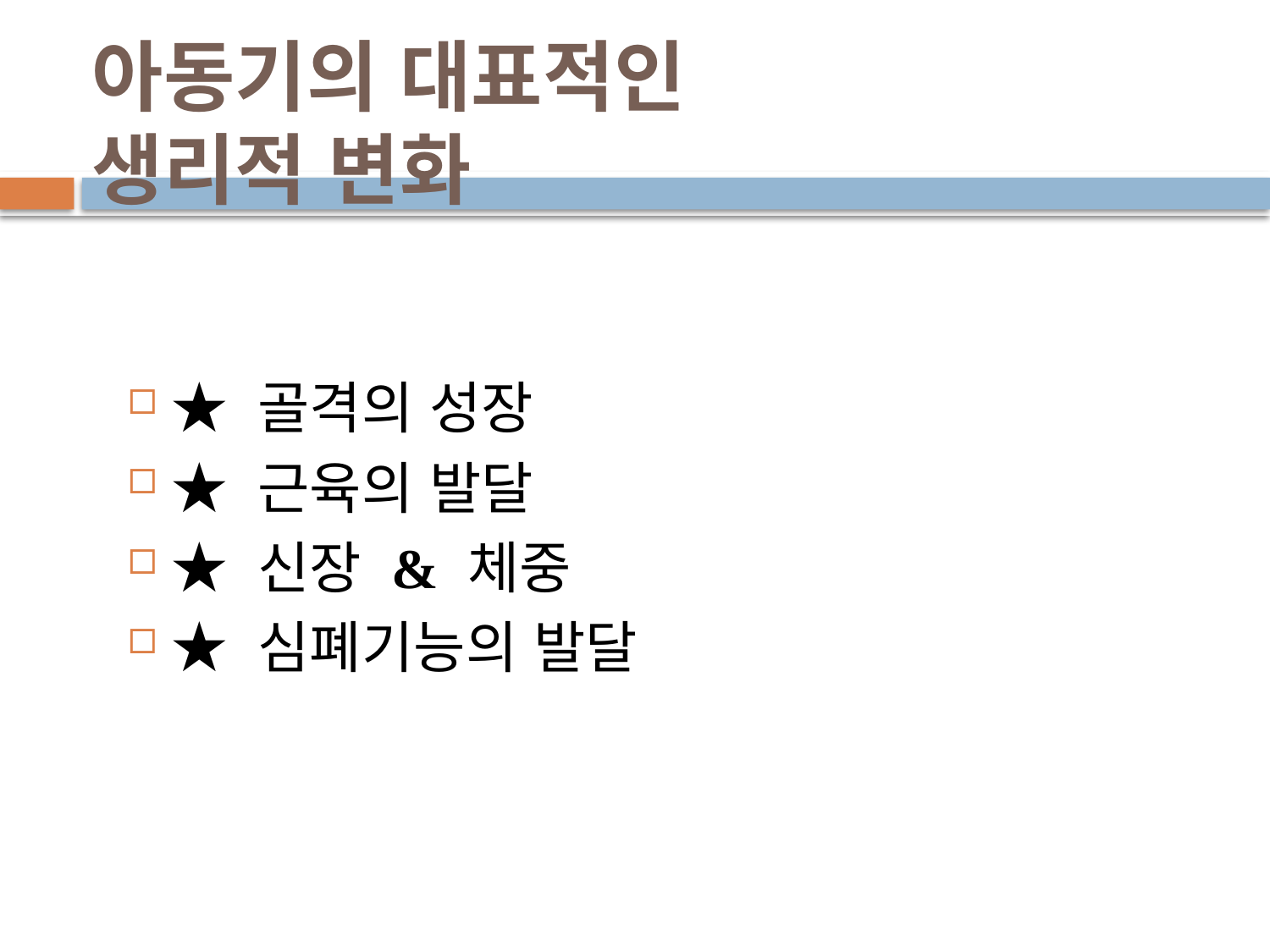

# 아동기의 대표적인 생리적 변화

★ 골격의 성장
★ 근육의 발달
★ 신장 & 체중
★ 심폐기능의 발달